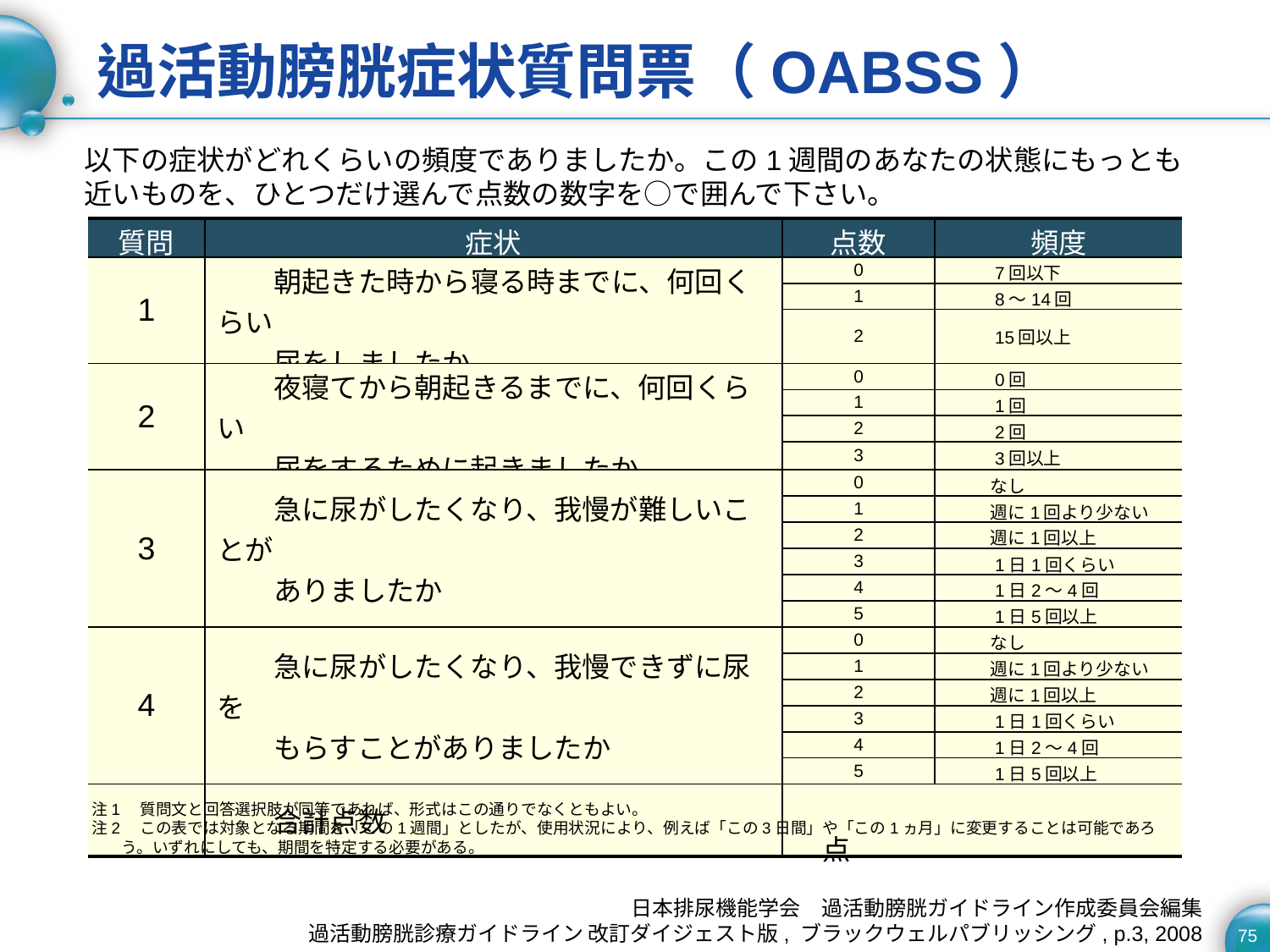

# 過活動膀胱症状質問票（OABSS）
以下の症状がどれくらいの頻度でありましたか。この1週間のあなたの状態にもっとも近いものを、ひとつだけ選んで点数の数字を○で囲んで下さい。
| 質問 | 症状 | 点数 | 頻度 |
| --- | --- | --- | --- |
| 1 | 朝起きた時から寝る時までに、何回くらい 　　尿をしましたか | 0 | 7回以下 |
|  |  | 1 | 8～14回 |
|  |  | 2 | 15回以上 |
| 2 | 夜寝てから朝起きるまでに、何回くらい 　　尿をするために起きましたか | 0 | 0回 |
|  |  | 1 | 1回 |
|  |  | 2 | 2回 |
|  |  | 3 | 3回以上 |
| 3 | 急に尿がしたくなり、我慢が難しいことが 　　ありましたか | 0 | なし |
|  |  | 1 | 週に1回より少ない |
|  |  | 2 | 週に1回以上 |
|  |  | 3 | 1日1回くらい |
|  |  | 4 | 1日2～4回 |
|  |  | 5 | 1日5回以上 |
| 4 | 急に尿がしたくなり、我慢できずに尿を 　　もらすことがありましたか | 0 | なし |
|  |  | 1 | 週に1回より少ない |
|  |  | 2 | 週に1回以上 |
|  |  | 3 | 1日1回くらい |
|  |  | 4 | 1日2～4回 |
|  |  | 5 | 1日5回以上 |
|  | 合計点数 | 点 |  |
　注1　質問文と回答選択肢が同等であれば、形式はこの通りでなくともよい。
　注2　この表では対象となる期間を「この1週間」としたが、使用状況により、例えば「この3日間」や「この1ヵ月」に変更することは可能であろう。いずれにしても、期間を特定する必要がある。
日本排尿機能学会　過活動膀胱ガイドライン作成委員会編集
過活動膀胱診療ガイドライン 改訂ダイジェスト版, ブラックウェルパブリッシング, p.3, 2008
75